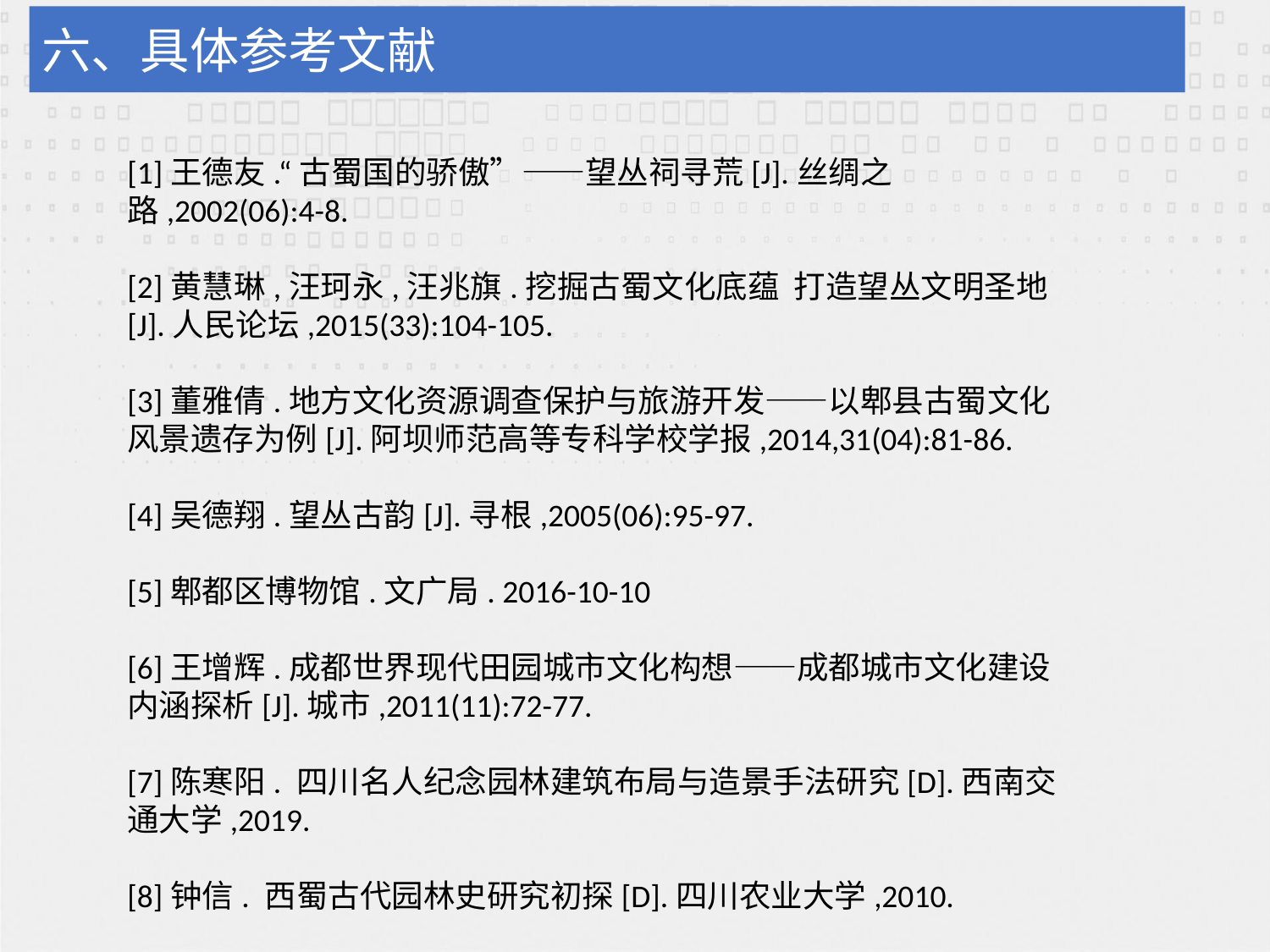

六、具体参考文献
[1]王德友.“古蜀国的骄傲”——望丛祠寻荒[J].丝绸之路,2002(06):4-8.

[2]黄慧琳,汪珂永,汪兆旗.挖掘古蜀文化底蕴  打造望丛文明圣地[J].人民论坛,2015(33):104-105.

[3]董雅倩.地方文化资源调查保护与旅游开发——以郫县古蜀文化风景遗存为例[J].阿坝师范高等专科学校学报,2014,31(04):81-86.

[4]吴德翔.望丛古韵[J].寻根,2005(06):95-97.

[5]郫都区博物馆.文广局. 2016-10-10

[6]王增辉.成都世界现代田园城市文化构想——成都城市文化建设内涵探析[J].城市,2011(11):72-77.

[7]陈寒阳. 四川名人纪念园林建筑布局与造景手法研究[D].西南交通大学,2019.

[8]钟信. 西蜀古代园林史研究初探[D].四川农业大学,2010.